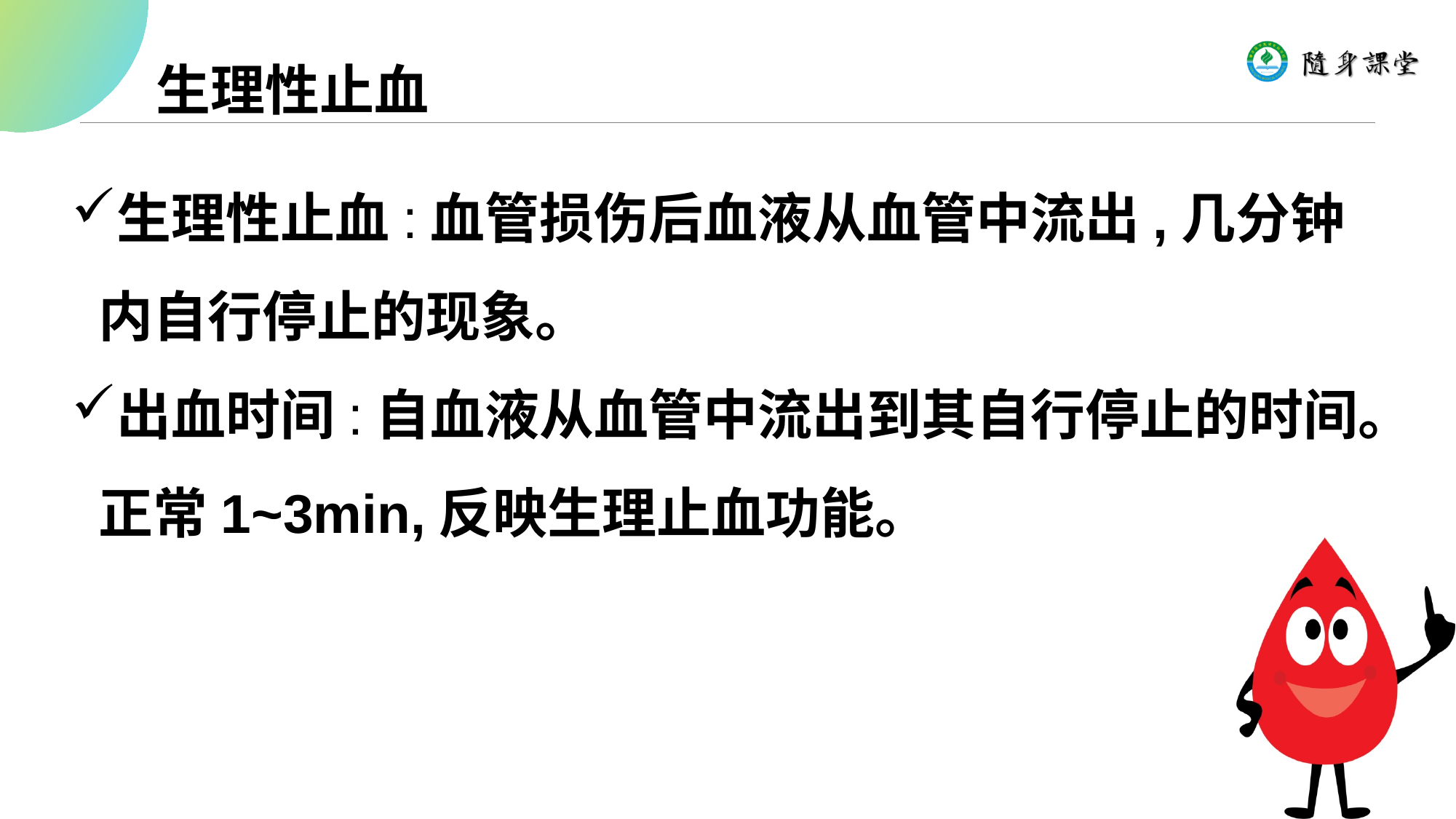

# 生理性止血
生理性止血:血管损伤后血液从血管中流出,几分钟内自行停止的现象。
出血时间:自血液从血管中流出到其自行停止的时间。正常1~3min,反映生理止血功能。